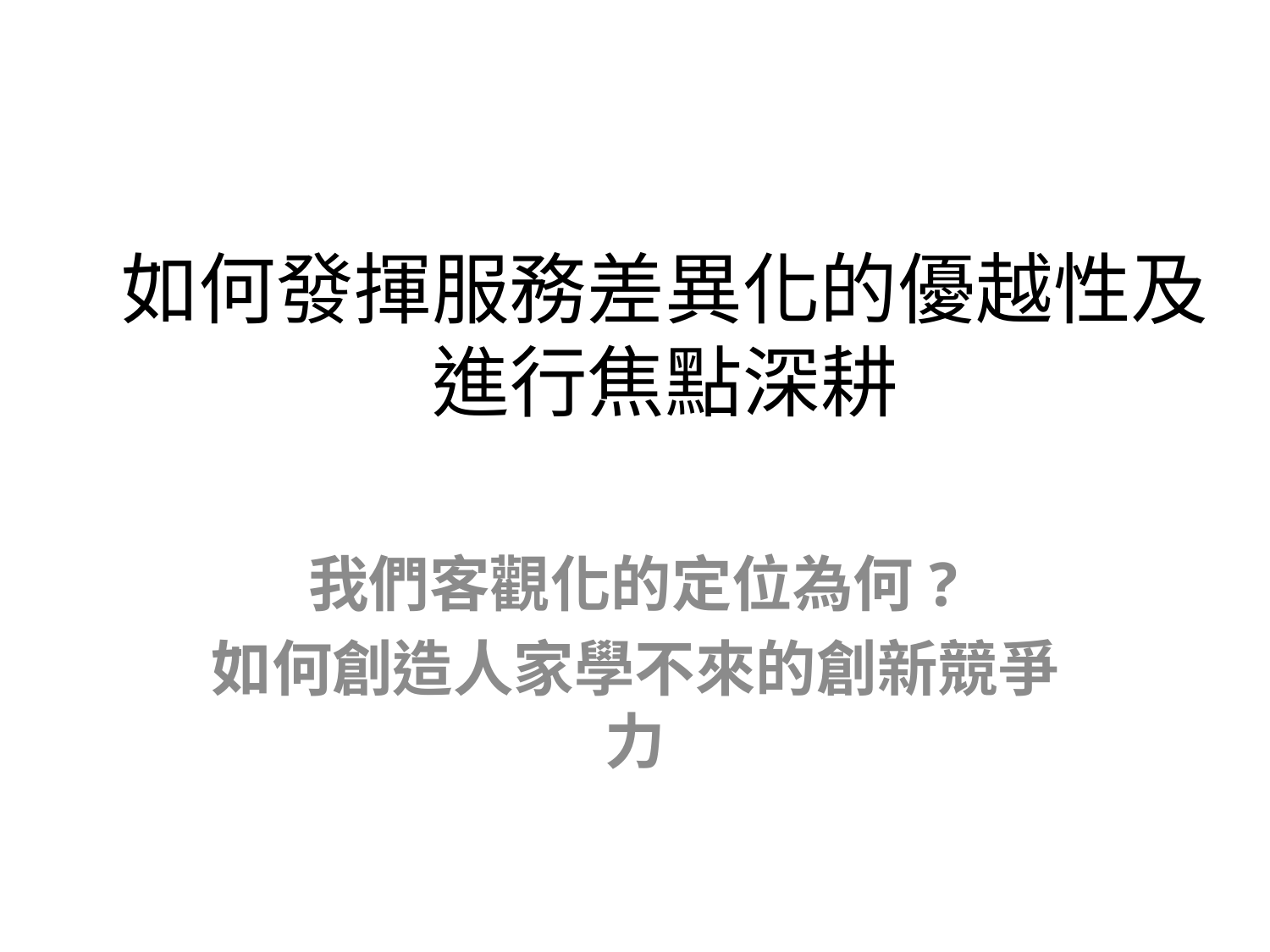

# 如何發揮服務差異化的優越性及 進行焦點深耕
我們客觀化的定位為何?
如何創造人家學不來的創新競爭力